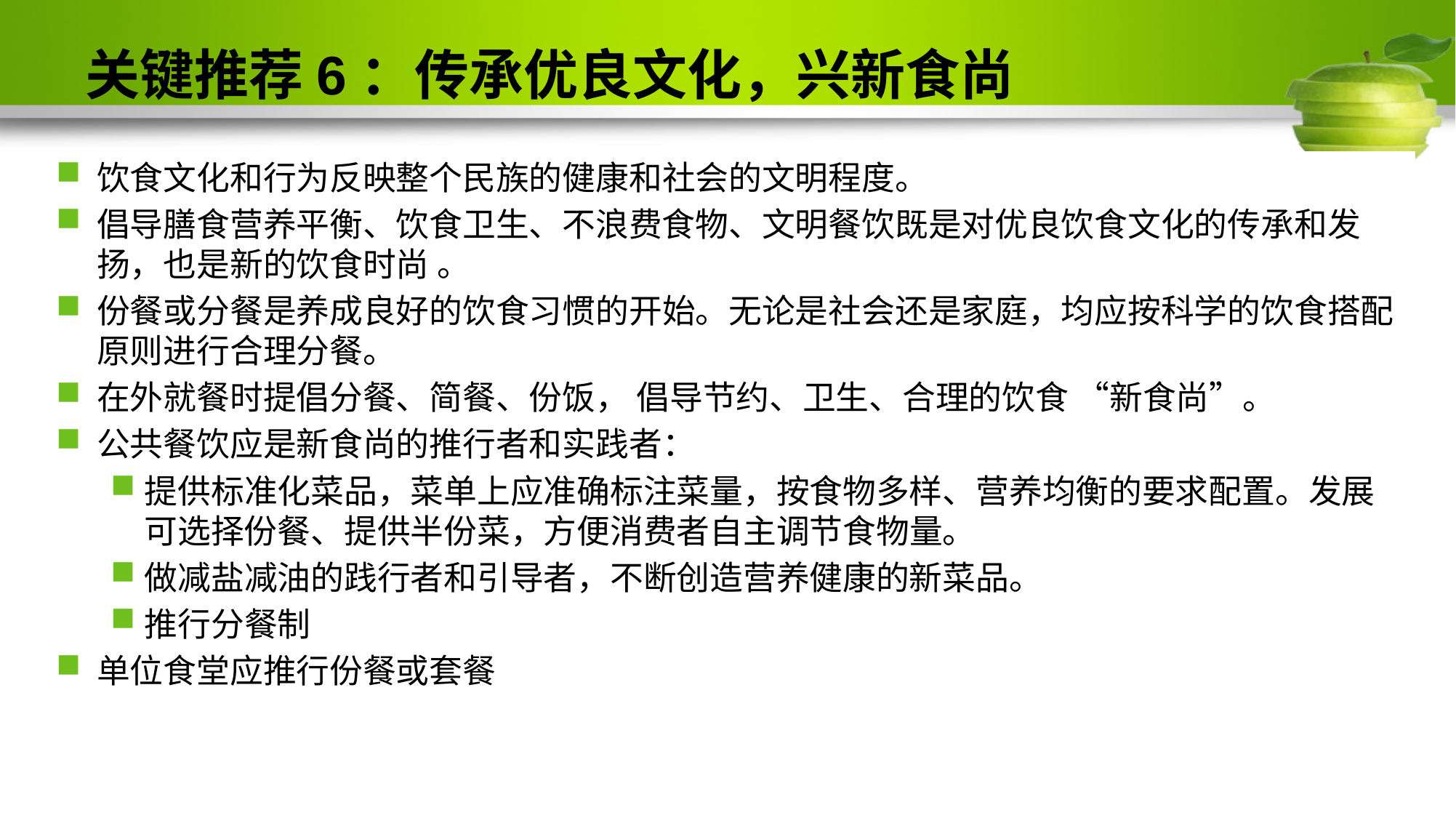

# 关键推荐6：传承优良文化，兴新食尚
饮食文化和行为反映整个民族的健康和社会的文明程度。
倡导膳食营养平衡、饮食卫生、不浪费食物、文明餐饮既是对优良饮食文化的传承和发扬，也是新的饮食时尚 。
份餐或分餐是养成良好的饮食习惯的开始。无论是社会还是家庭，均应按科学的饮食搭配原则进行合理分餐。
在外就餐时提倡分餐、简餐、份饭， 倡导节约、卫生、合理的饮食 “新食尚”。
公共餐饮应是新食尚的推行者和实践者：
提供标准化菜品，菜单上应准确标注菜量，按食物多样、营养均衡的要求配置。发展可选择份餐、提供半份菜，方便消费者自主调节食物量。
做减盐减油的践行者和引导者，不断创造营养健康的新菜品。
推行分餐制
单位食堂应推行份餐或套餐